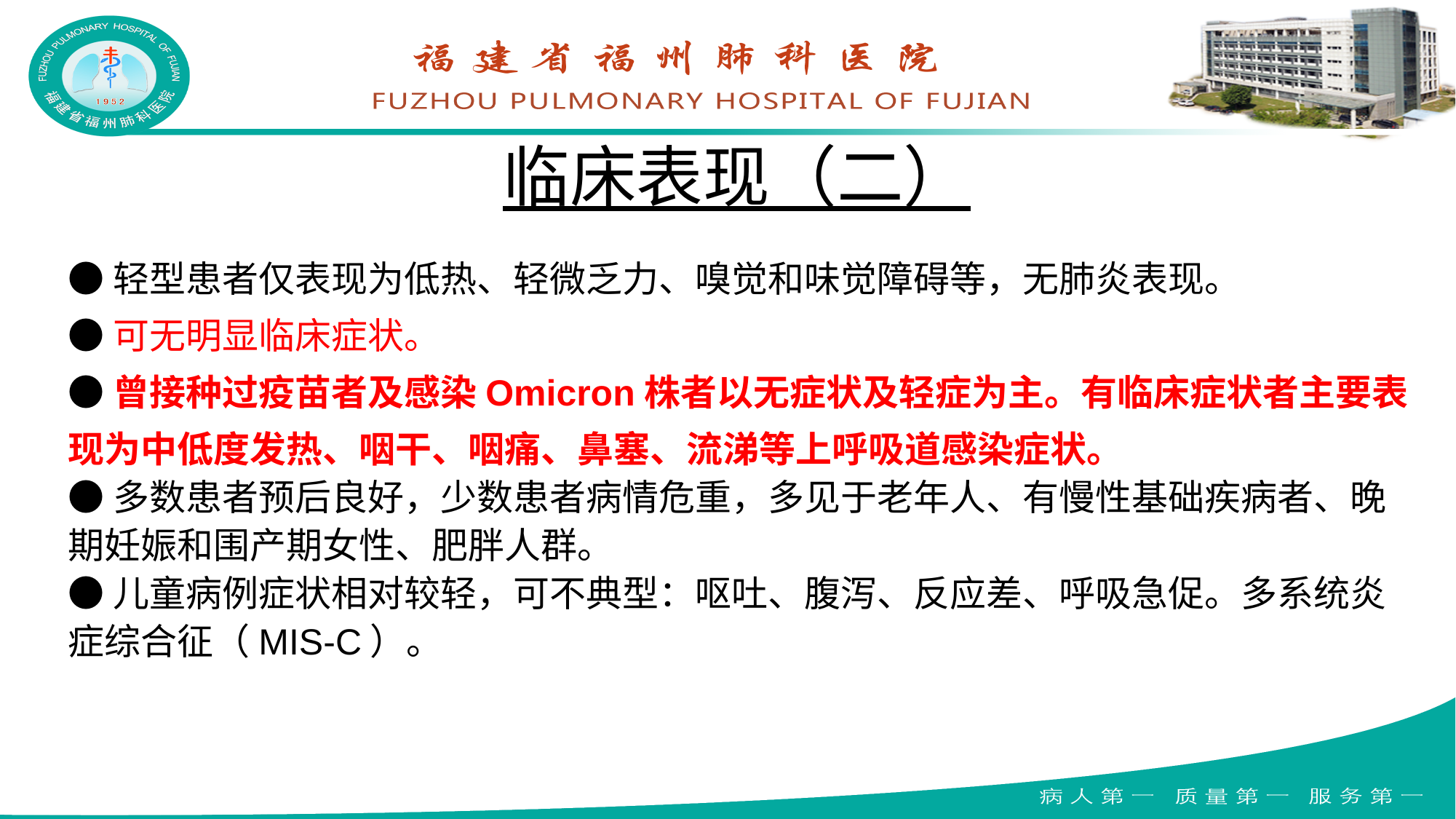

# 临床表现（二）
●轻型患者仅表现为低热、轻微乏力、嗅觉和味觉障碍等，无肺炎表现。
●可无明显临床症状。
●曾接种过疫苗者及感染Omicron株者以无症状及轻症为主。有临床症状者主要表现为中低度发热、咽干、咽痛、鼻塞、流涕等上呼吸道感染症状。
●多数患者预后良好，少数患者病情危重，多见于老年人、有慢性基础疾病者、晚期妊娠和围产期女性、肥胖人群。
●儿童病例症状相对较轻，可不典型：呕吐、腹泻、反应差、呼吸急促。多系统炎症综合征（MIS-C）。